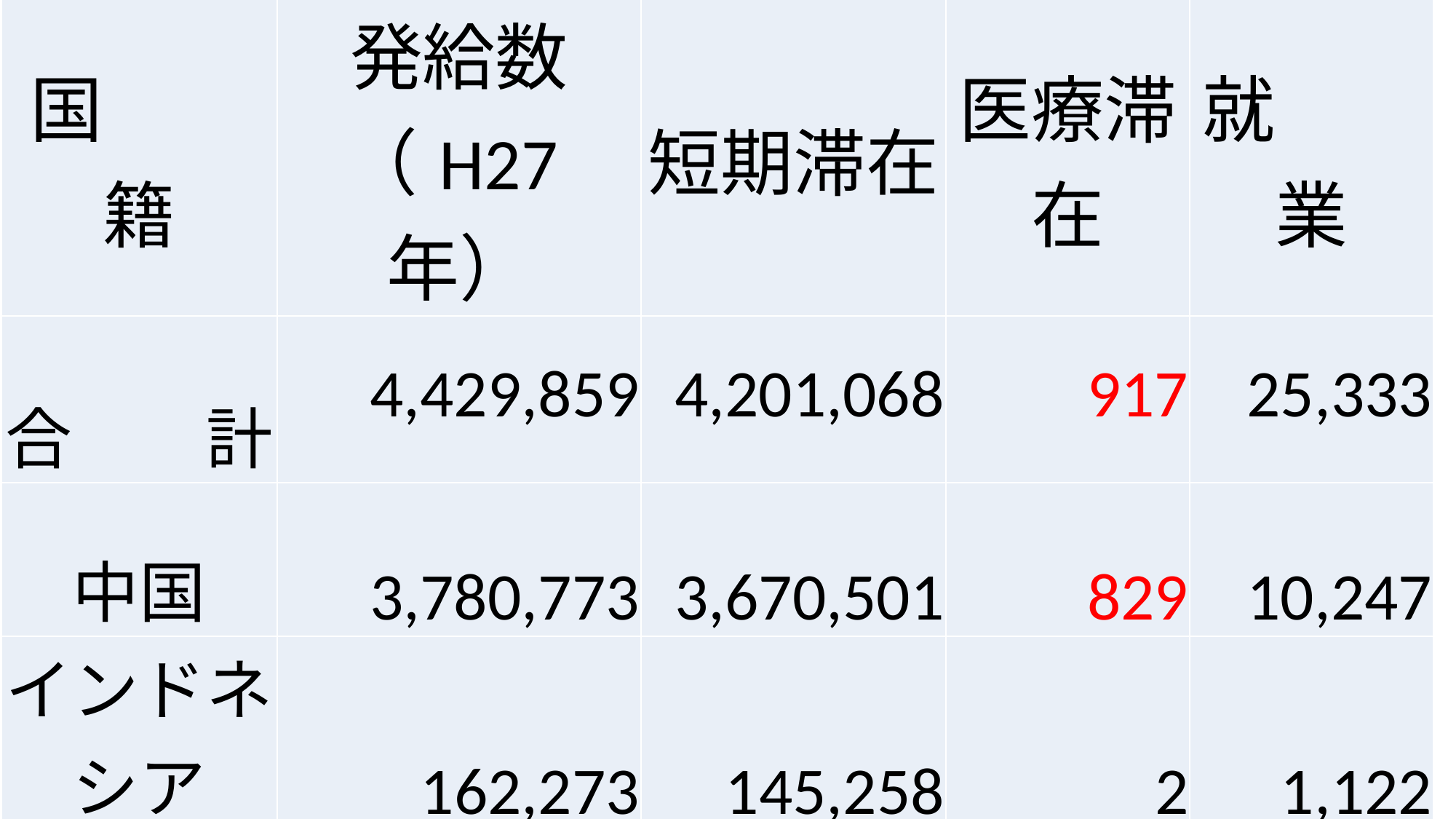

| 国　　籍 | 発給数（H27年） | 短期滞在 | 医療滞在 | 就　　業 |
| --- | --- | --- | --- | --- |
| 合　　計 | 4,429,859 | 4,201,068 | 917 | 25,333 |
| 中国 | 3,780,773 | 3,670,501 | 829 | 10,247 |
| インドネシア | 162,273 | 145,258 | 2 | 1,122 |
| ロシア | 47,813 | 41,838 | 69 | 2,318 |